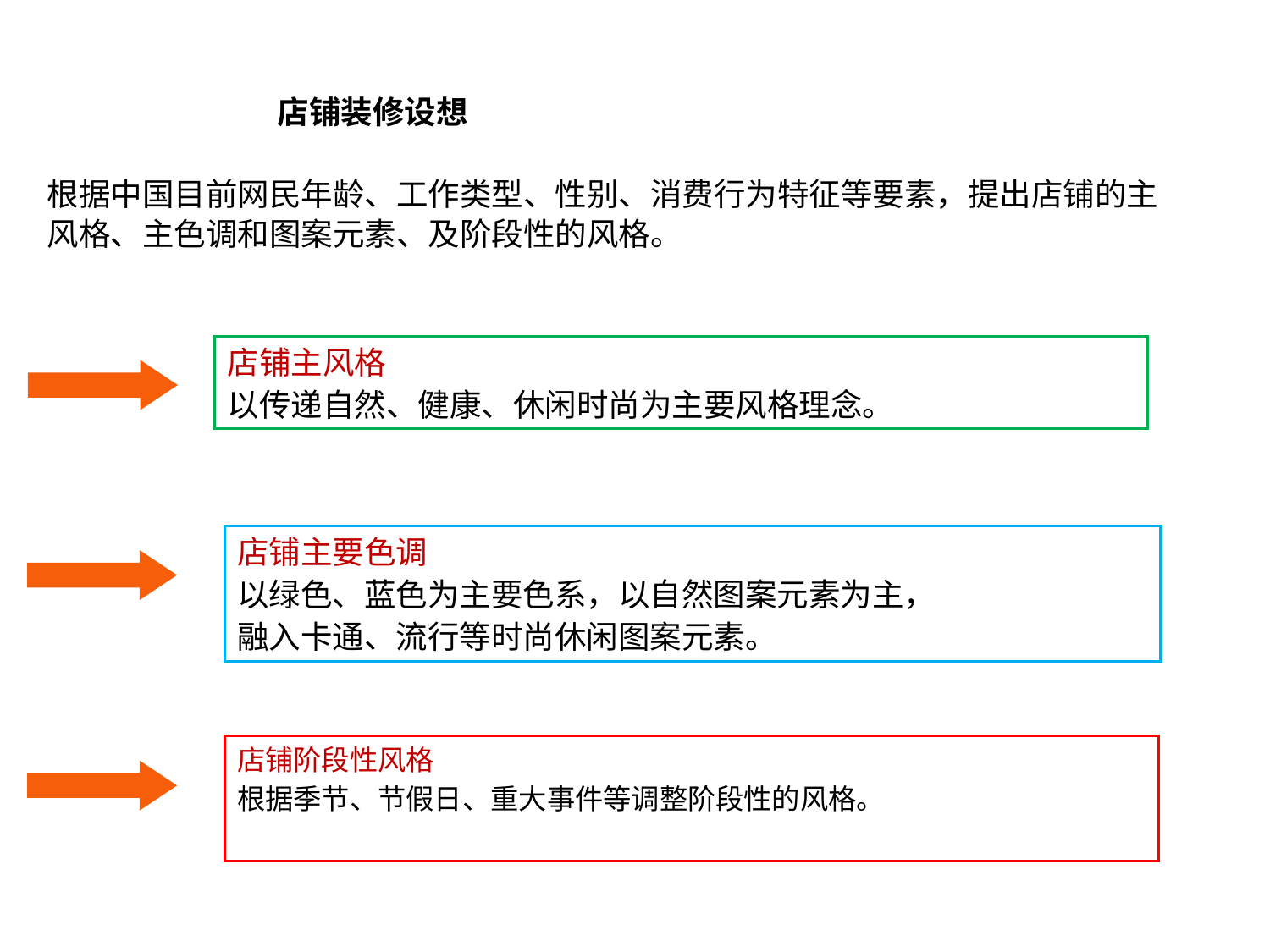

店铺装修设想
根据中国目前网民年龄、工作类型、性别、消费行为特征等要素，提出店铺的主风格、主色调和图案元素、及阶段性的风格。
店铺主风格
以传递自然、健康、休闲时尚为主要风格理念。

店铺主要色调
以绿色、蓝色为主要色系，以自然图案元素为主，
融入卡通、流行等时尚休闲图案元素。

店铺阶段性风格
根据季节、节假日、重大事件等调整阶段性的风格。